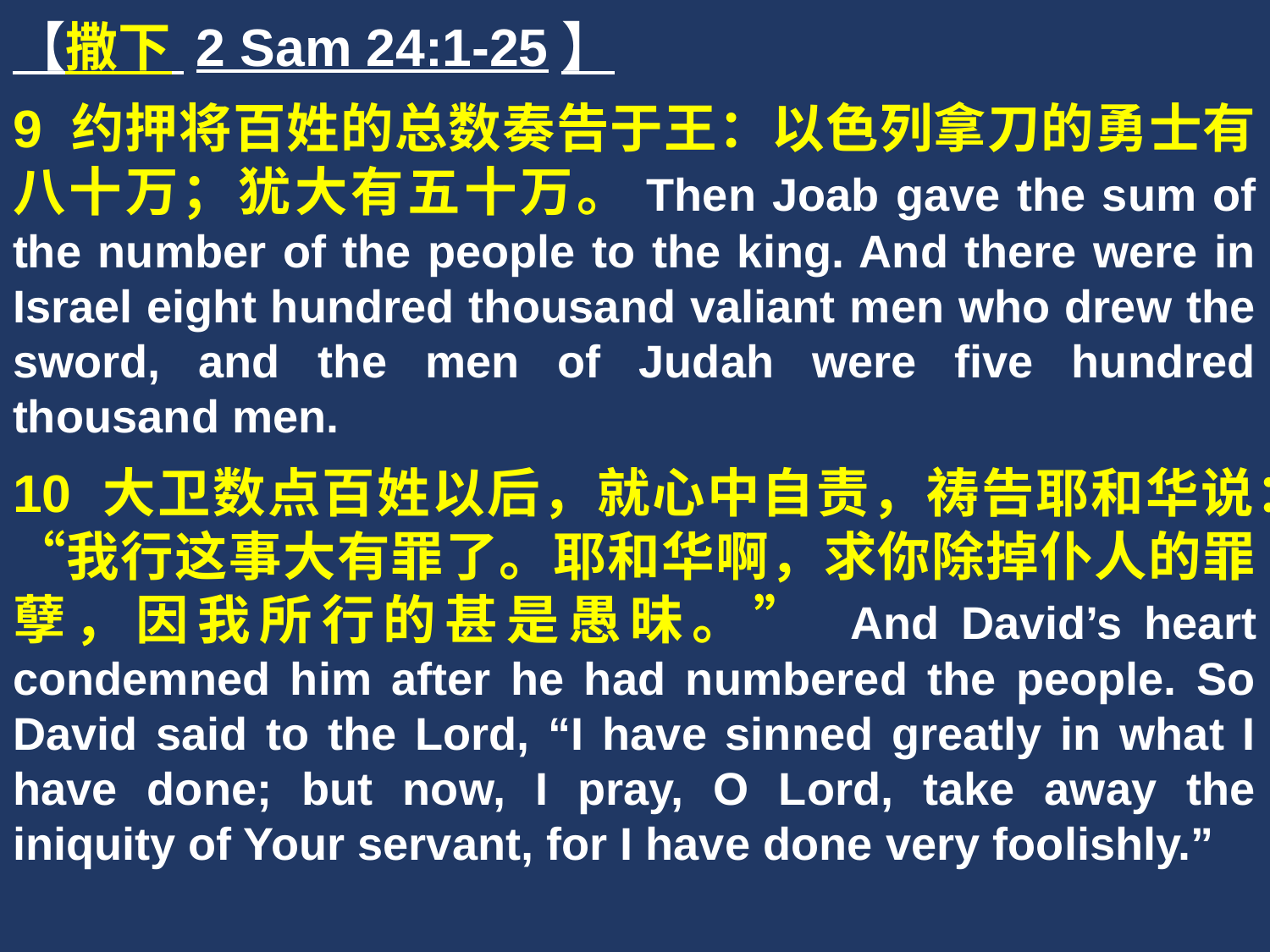

【撒下 2 Sam 24:1-25】
9 约押将百姓的总数奏告于王：以色列拿刀的勇士有八十万；犹大有五十万。Then Joab gave the sum of the number of the people to the king. And there were in Israel eight hundred thousand valiant men who drew the sword, and the men of Judah were five hundred thousand men.
10 大卫数点百姓以后，就心中自责，祷告耶和华说：“我行这事大有罪了。耶和华啊，求你除掉仆人的罪孽，因我所行的甚是愚昧。” And David’s heart condemned him after he had numbered the people. So David said to the Lord, “I have sinned greatly in what I have done; but now, I pray, O Lord, take away the iniquity of Your servant, for I have done very foolishly.”